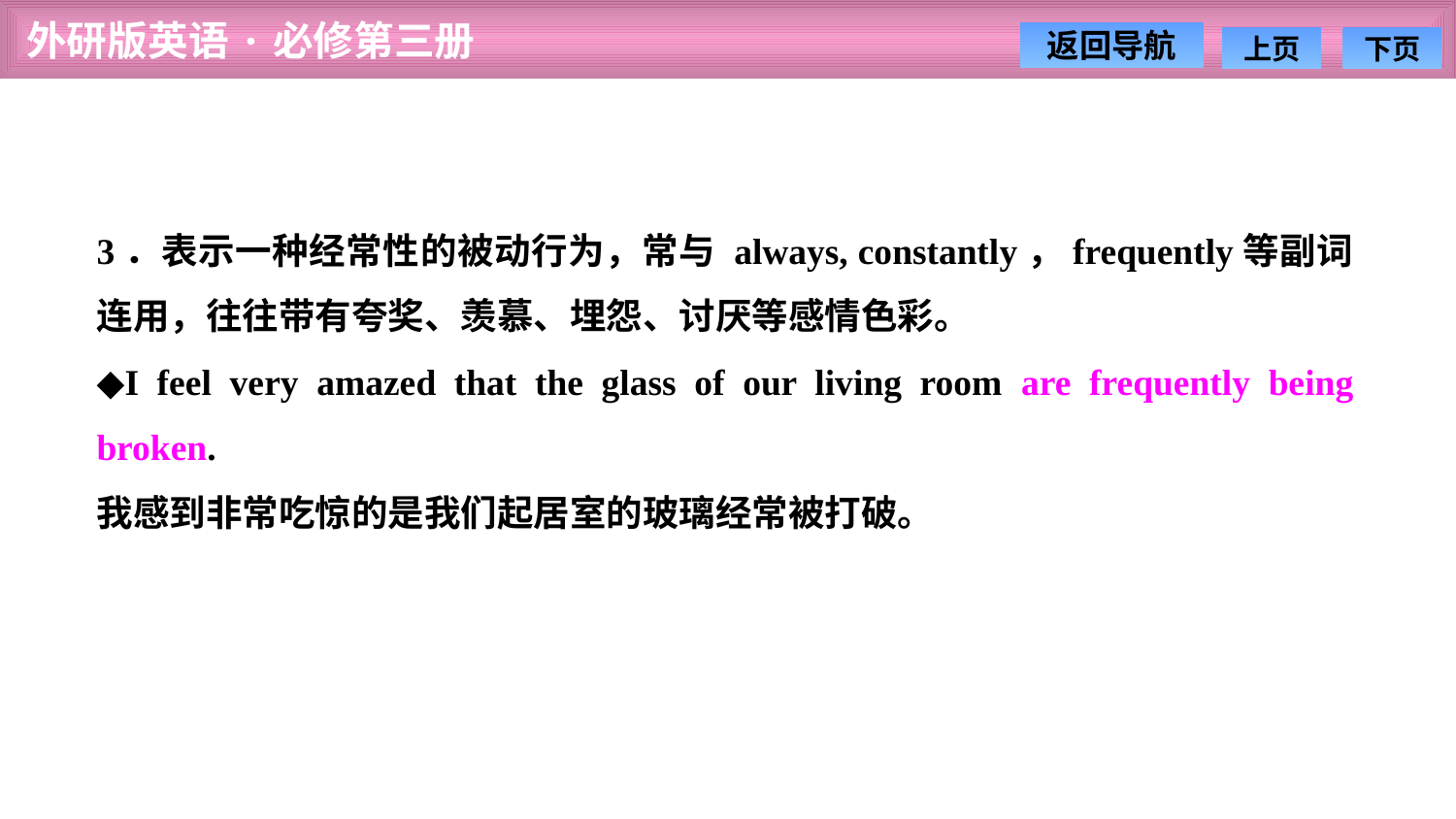

3．表示一种经常性的被动行为，常与 always, constantly，frequently等副词连用，往往带有夸奖、羡慕、埋怨、讨厌等感情色彩。
◆I feel very amazed that the glass of our living room are frequently being broken.
我感到非常吃惊的是我们起居室的玻璃经常被打破。